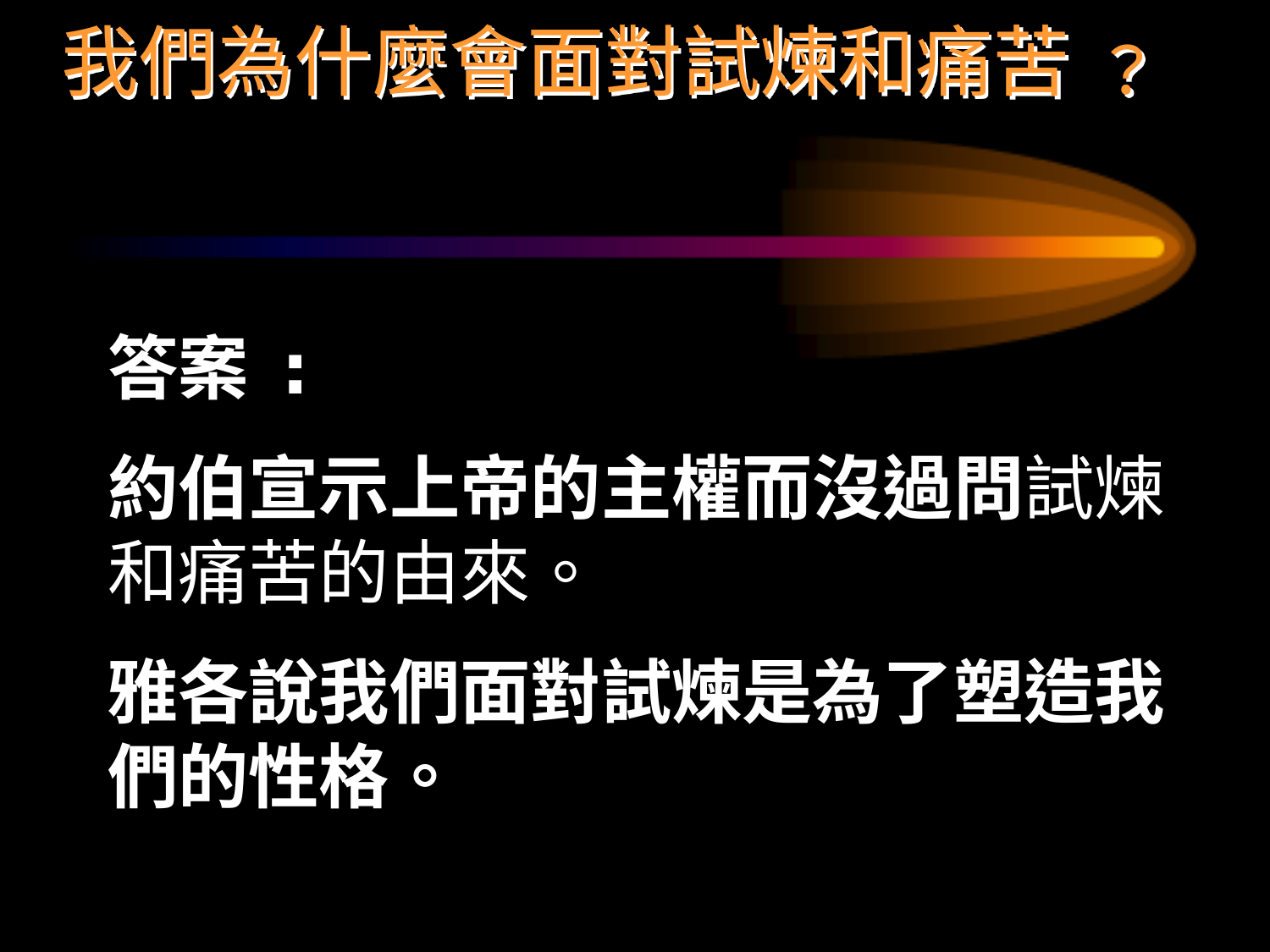

# 我們為什麼會面對試煉和痛苦 ﹖
答案 :
約伯宣示上帝的主權而沒過問試煉和痛苦的由來。
雅各說我們面對試煉是為了塑造我們的性格。